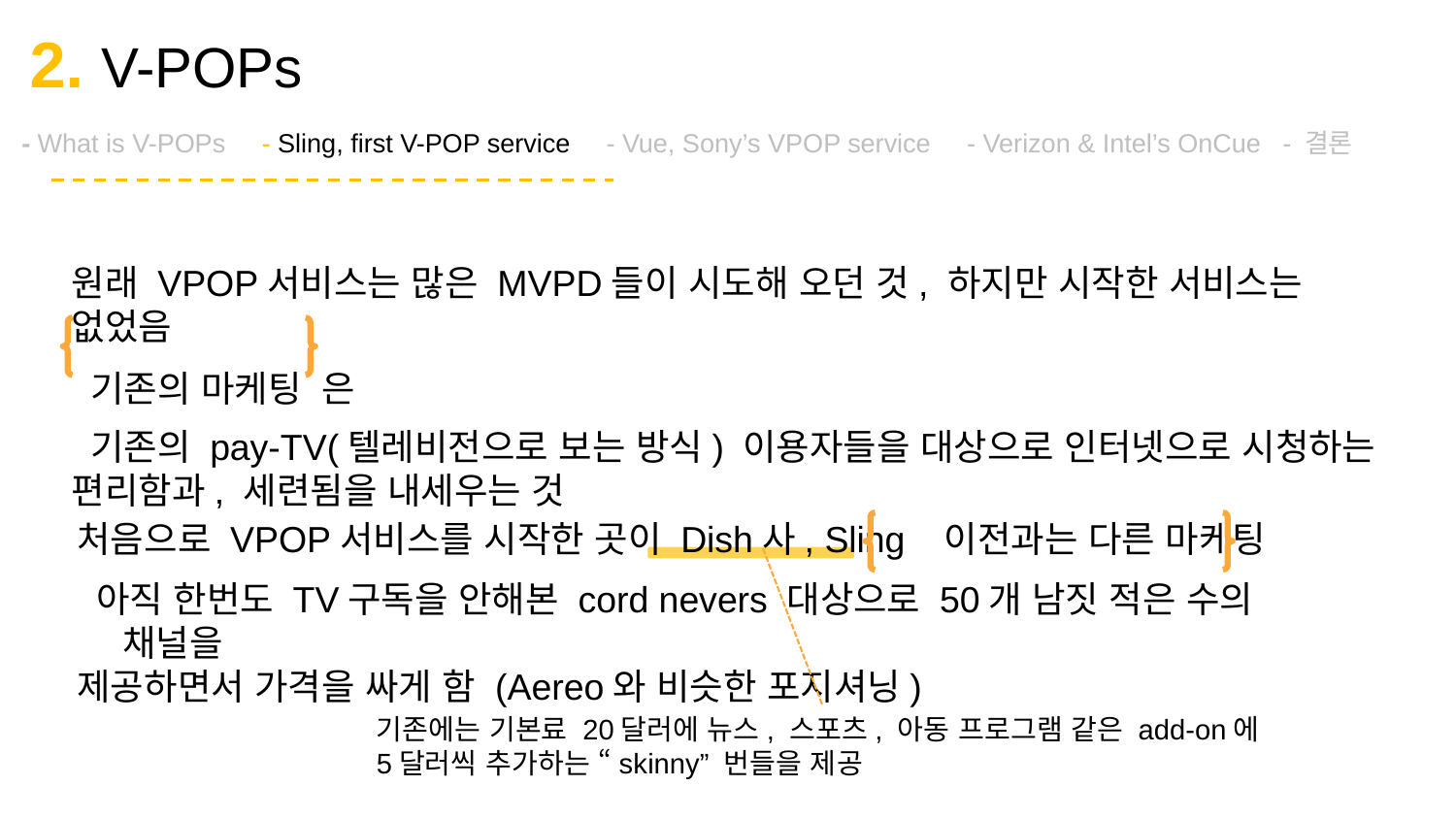

# 2. V-POPs
 - What is V-POPs     - Sling, first V-POP service     - Vue, Sony’s VPOP service     - Verizon & Intel’s OnCue   - 결론

원래 VPOP서비스는 많은 MVPD들이 시도해 오던 것, 하지만 시작한 서비스는 없었음

 기존의 마케팅  은

 기존의 pay-TV(텔레비전으로 보는 방식) 이용자들을 대상으로 인터넷으로 시청하는
편리함과, 세련됨을 내세우는 것

처음으로 VPOP서비스를 시작한 곳이 Dish사, Sling   이전과는 다른 마케팅

 아직 한번도 TV구독을 안해본 cord nevers 대상으로 50개 남짓 적은 수의 채널을
제공하면서 가격을 싸게 함 (Aereo와 비슷한 포지셔닝)

기존에는 기본료 20달러에 뉴스, 스포츠, 아동 프로그램 같은 add-on에
5달러씩 추가하는 “skinny” 번들을 제공